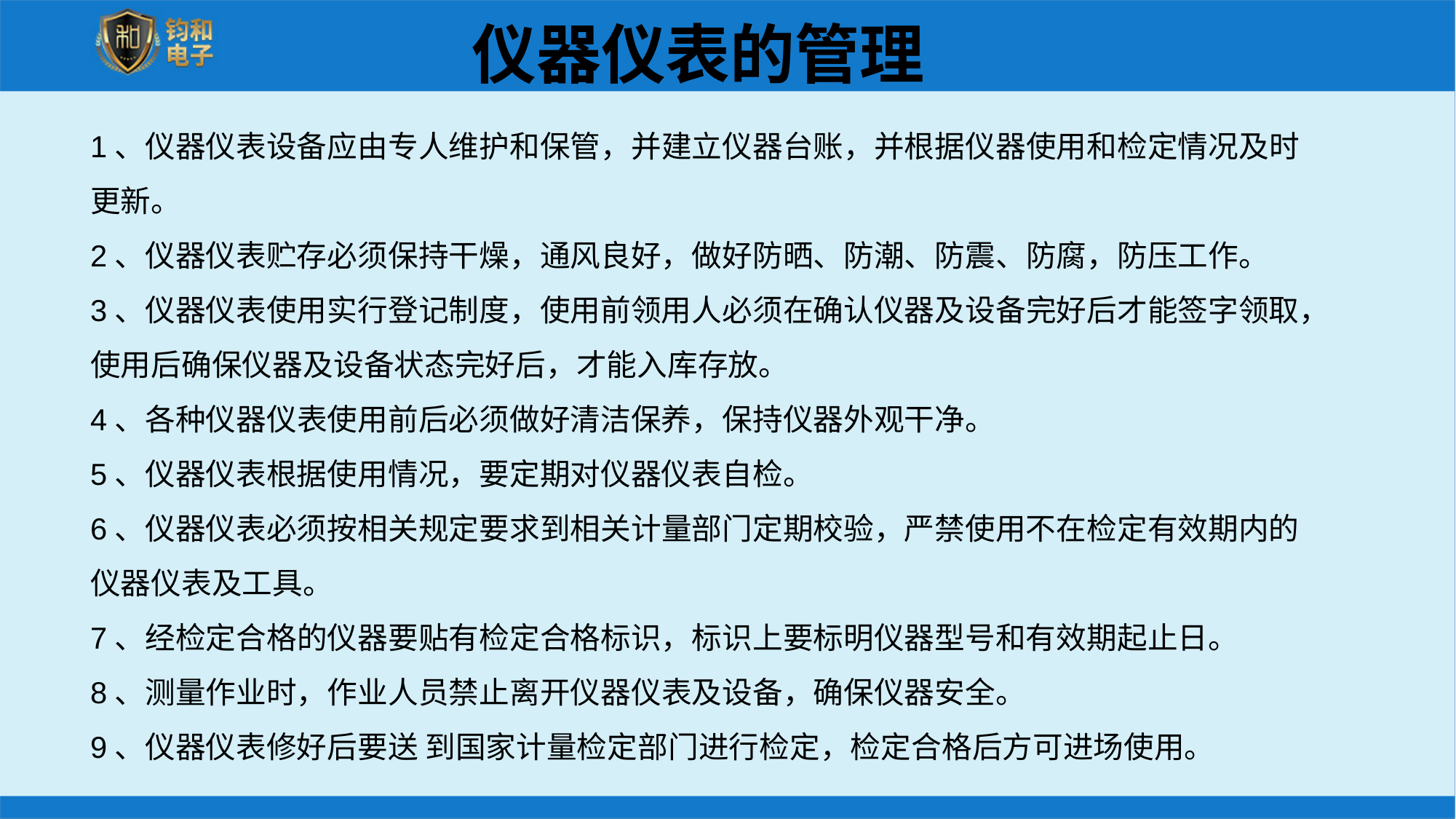

# 仪器仪表的管理
1、仪器仪表设备应由专人维护和保管，并建立仪器台账，并根据仪器使用和检定情况及时更新。
2、仪器仪表贮存必须保持干燥，通风良好，做好防晒、防潮、防震、防腐，防压工作。
3、仪器仪表使用实行登记制度，使用前领用人必须在确认仪器及设备完好后才能签字领取，使用后确保仪器及设备状态完好后，才能入库存放。
4、各种仪器仪表使用前后必须做好清洁保养，保持仪器外观干净。
5、仪器仪表根据使用情况，要定期对仪器仪表自检。
6、仪器仪表必须按相关规定要求到相关计量部门定期校验，严禁使用不在检定有效期内的仪器仪表及工具。
7、经检定合格的仪器要贴有检定合格标识，标识上要标明仪器型号和有效期起止日。
8、测量作业时，作业人员禁止离开仪器仪表及设备，确保仪器安全。
9、仪器仪表修好后要送 到国家计量检定部门进行检定，检定合格后方可进场使用。